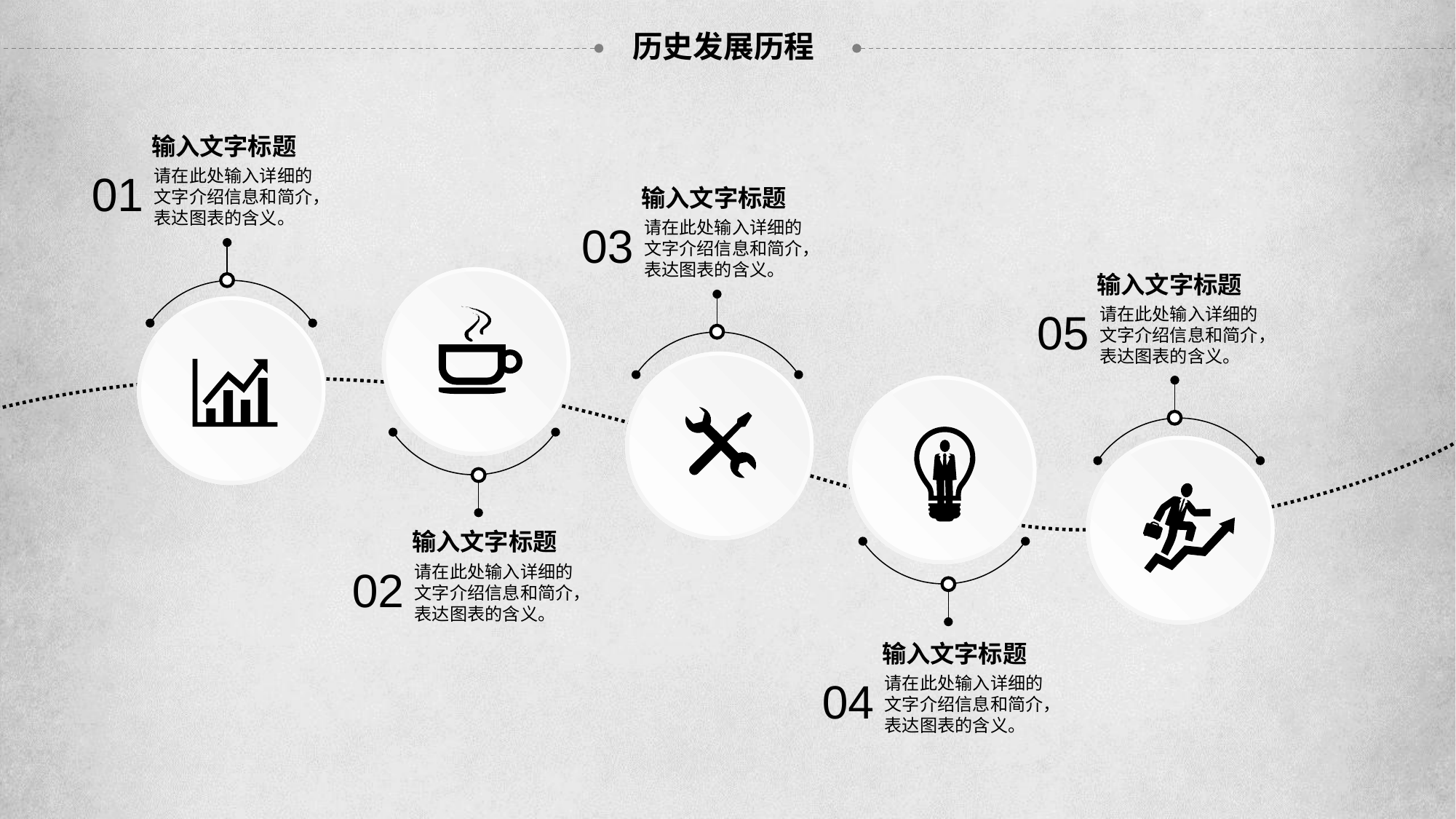

历史发展历程
输入文字标题
01
请在此处输入详细的文字介绍信息和简介，表达图表的含义。
输入文字标题
03
请在此处输入详细的文字介绍信息和简介，表达图表的含义。

输入文字标题

05
请在此处输入详细的文字介绍信息和简介，表达图表的含义。

输入文字标题
02
请在此处输入详细的文字介绍信息和简介，表达图表的含义。
输入文字标题
04
请在此处输入详细的文字介绍信息和简介，表达图表的含义。